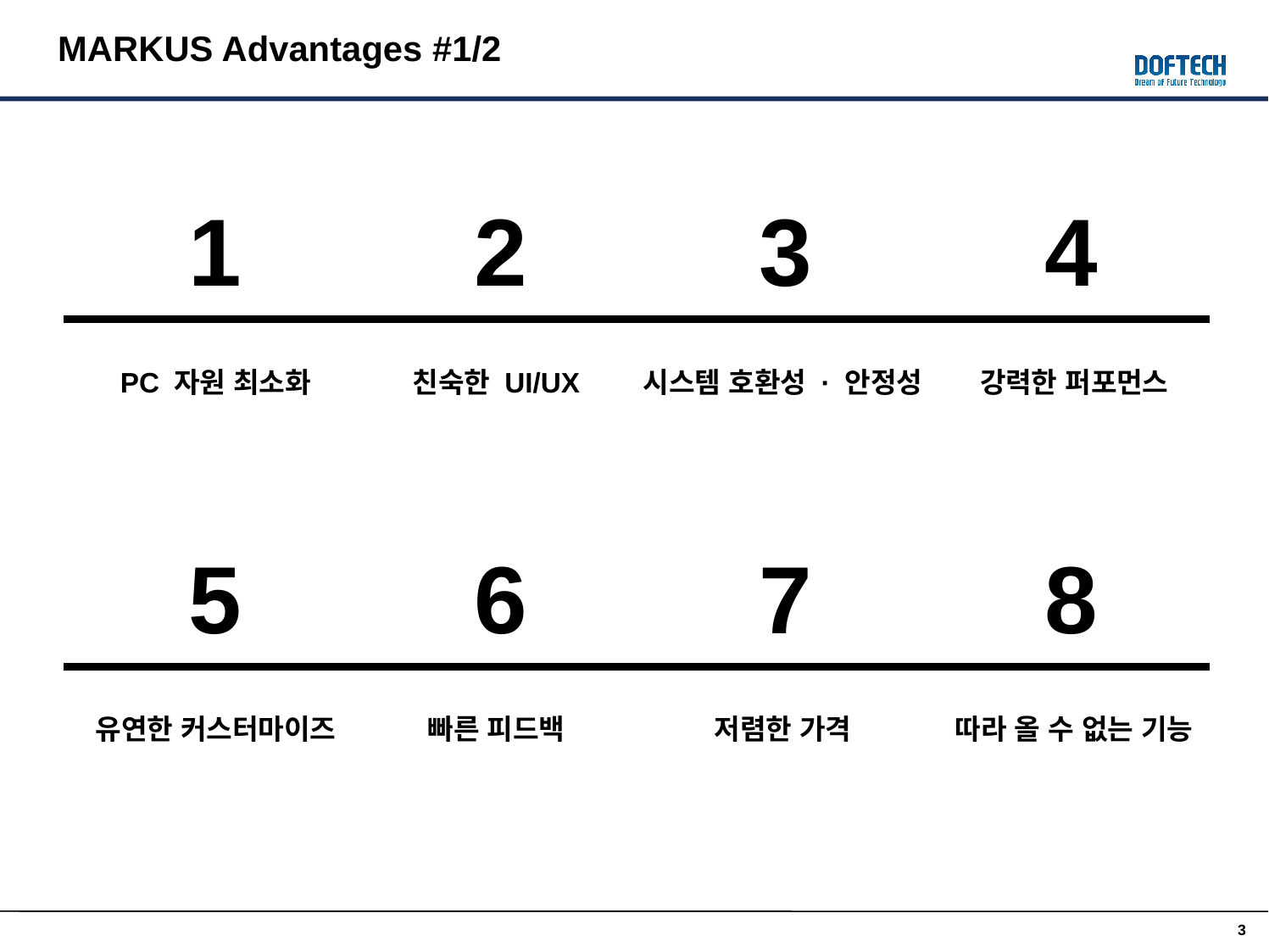

MARKUS Advantages #1/2
1
2
3
4
PC 자원 최소화
친숙한 UI/UX
시스템 호환성 · 안정성
강력한 퍼포먼스
5
6
7
8
유연한 커스터마이즈
빠른 피드백
저렴한 가격
따라 올 수 없는 기능